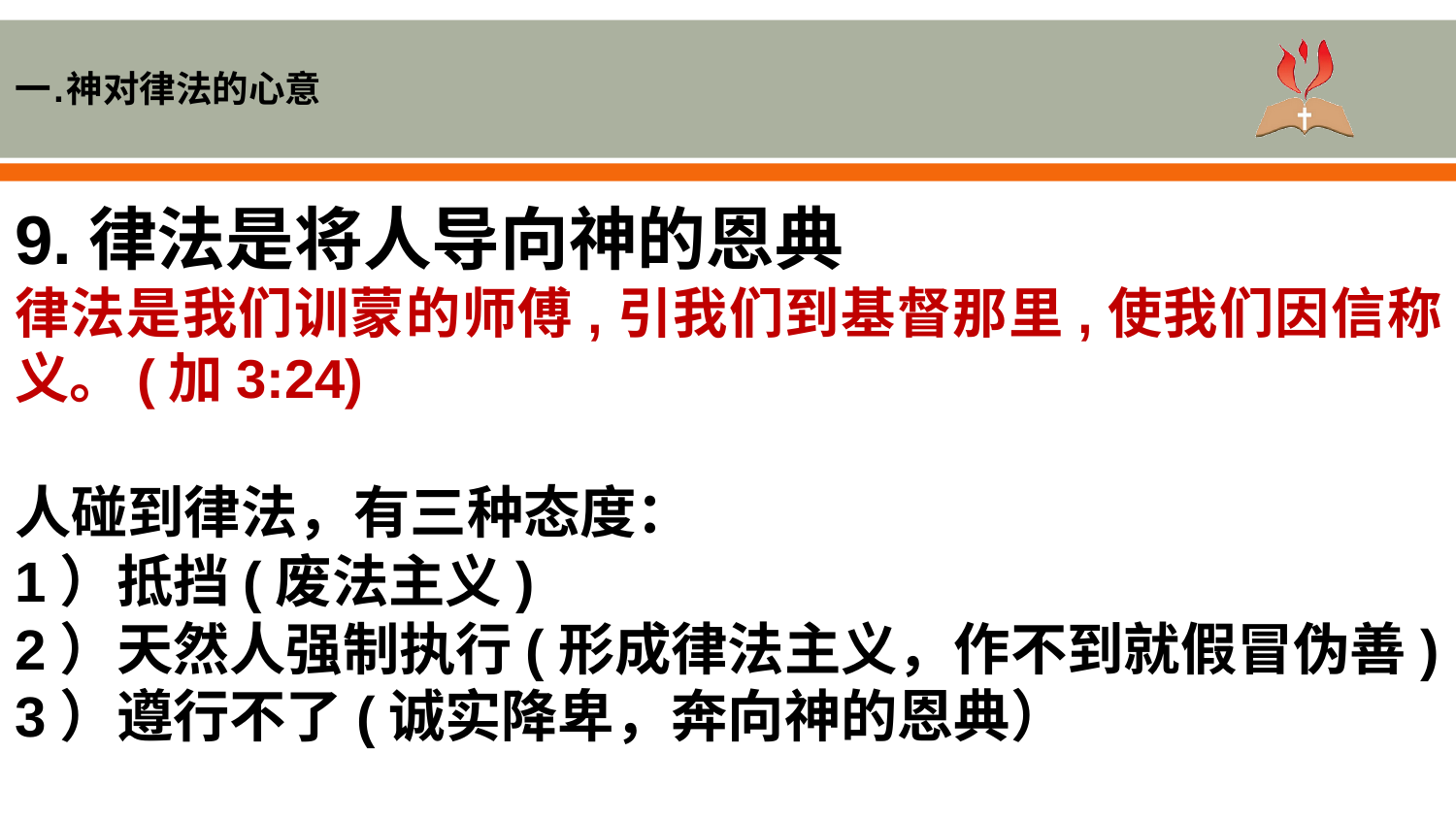

一.神对律法的心意
9.律法是将人导向神的恩典
律法是我们训蒙的师傅,引我们到基督那里,使我们因信称义。(加3:24)

人碰到律法，有三种态度：
1）抵挡(废法主义)
2）天然人强制执行(形成律法主义，作不到就假冒伪善)
3）遵行不了(诚实降卑，奔向神的恩典）